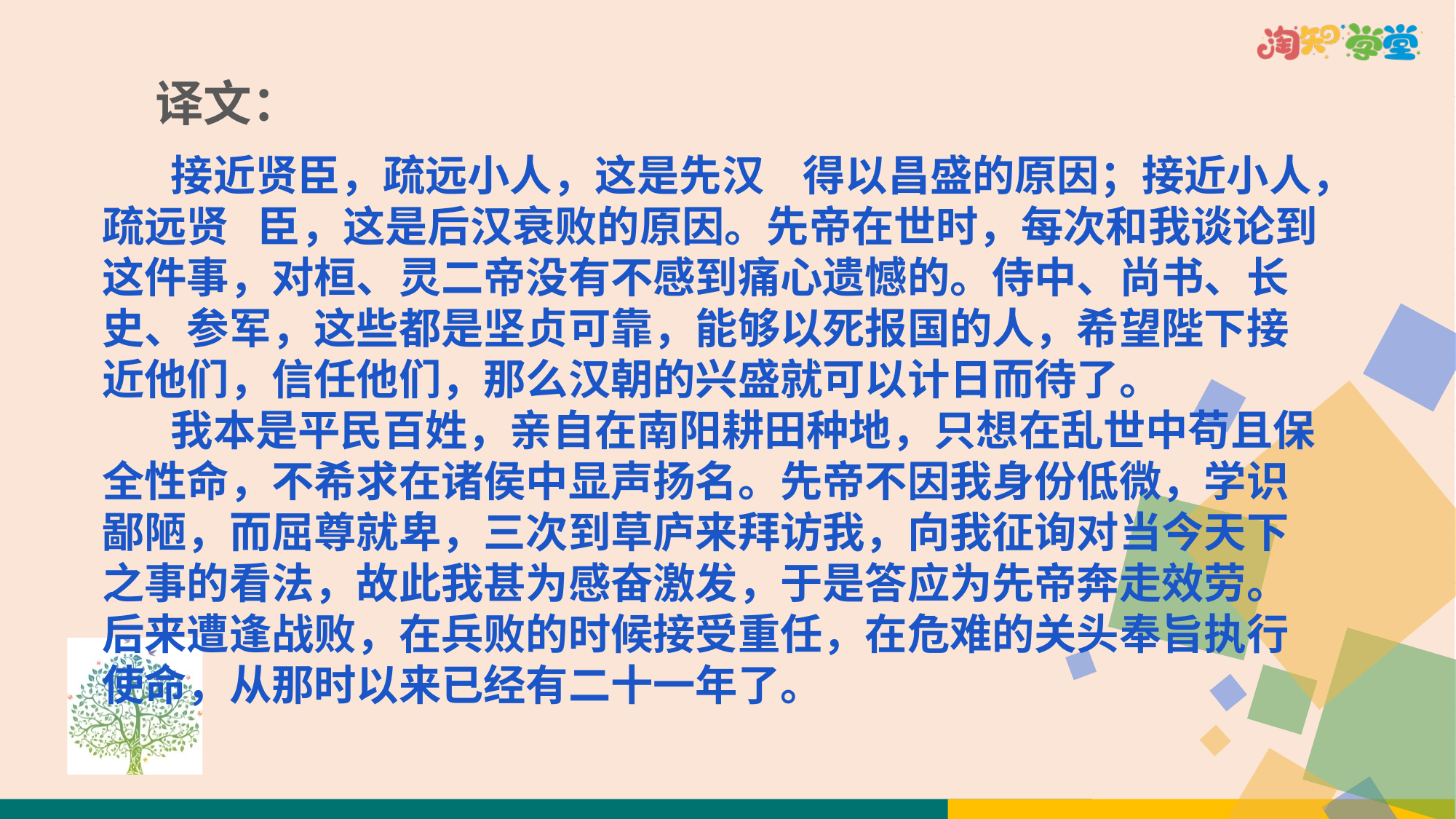

译文：
   接近贤臣，疏远小人，这是先汉    得以昌盛的原因；接近小人，疏远贤   臣，这是后汉衰败的原因。先帝在世时，每次和我谈论到这件事，对桓、灵二帝没有不感到痛心遗憾的。侍中、尚书、长史、参军，这些都是坚贞可靠，能够以死报国的人，希望陛下接近他们，信任他们，那么汉朝的兴盛就可以计日而待了。
   我本是平民百姓，亲自在南阳耕田种地，只想在乱世中苟且保全性命，不希求在诸侯中显声扬名。先帝不因我身份低微，学识鄙陋，而屈尊就卑，三次到草庐来拜访我，向我征询对当今天下之事的看法，故此我甚为感奋激发，于是答应为先帝奔走效劳。后来遭逢战败，在兵败的时候接受重任，在危难的关头奉旨执行使命，从那时以来已经有二十一年了。